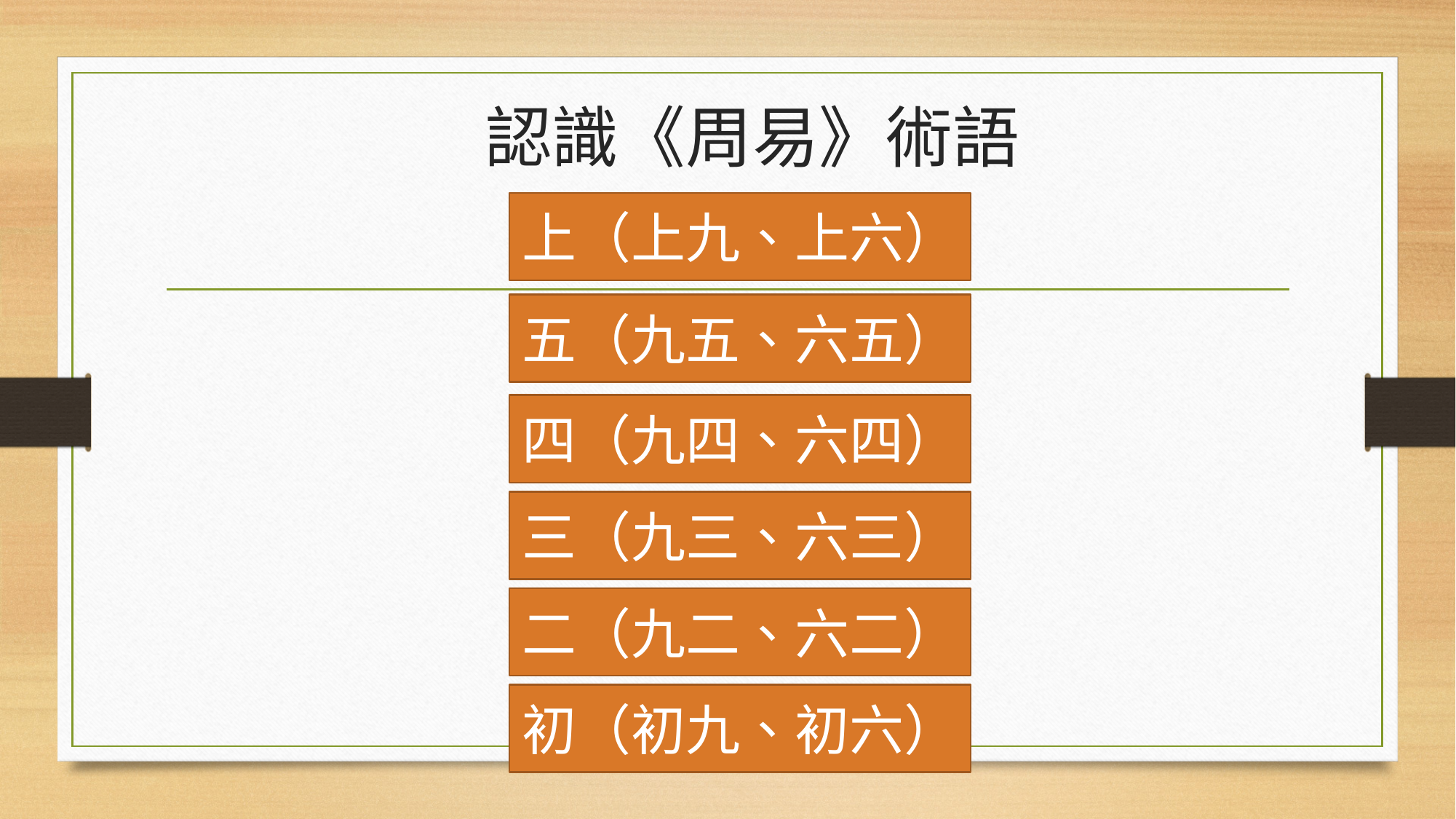

# 認識《周易》術語
上（上九、上六）
五（九五、六五）
四（九四、六四）
三（九三、六三）
二（九二、六二）
初（初九、初六）